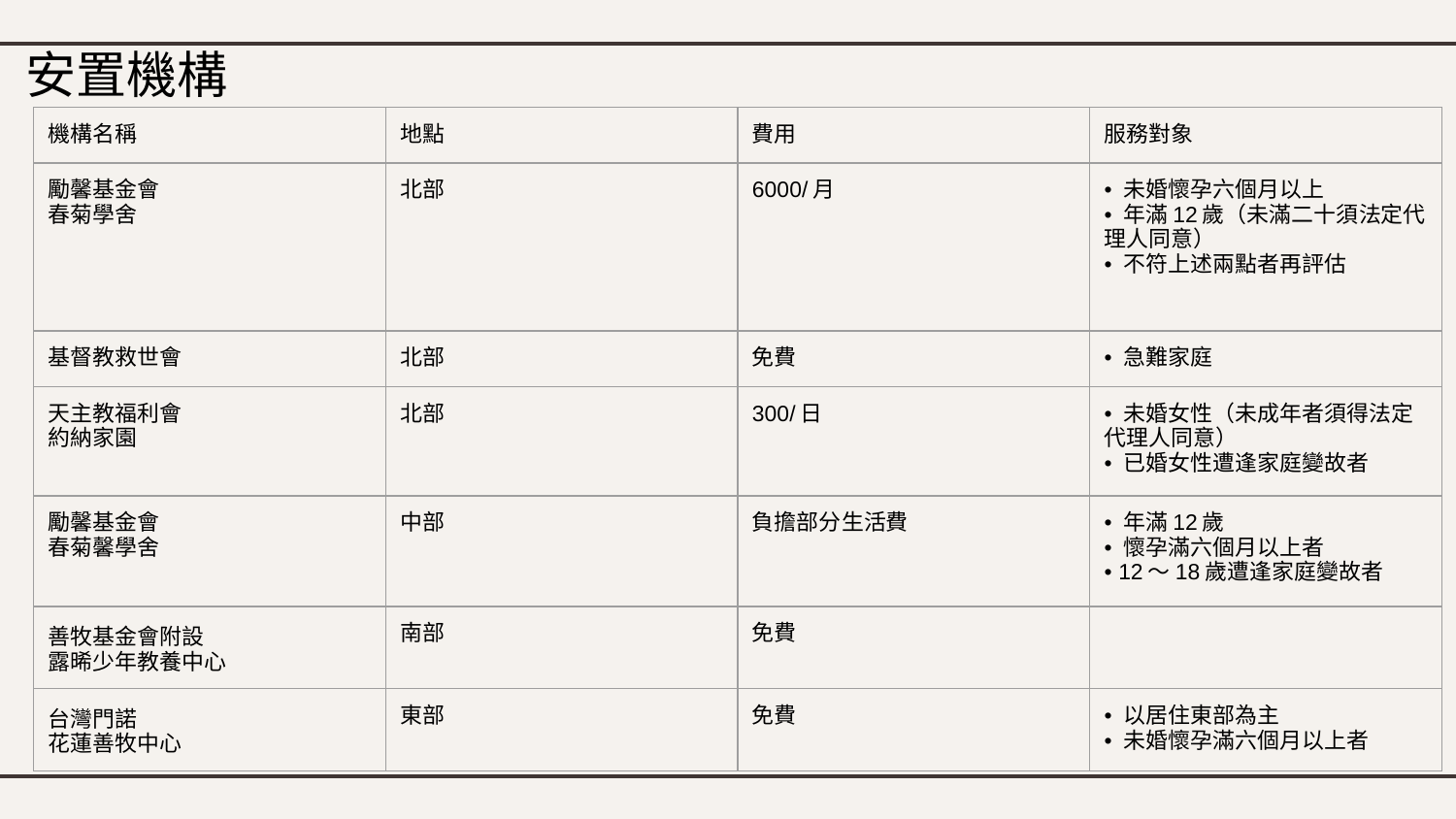

安置機構
| 機構名稱 | 地點 | 費用 | 服務對象 |
| --- | --- | --- | --- |
| 勵馨基金會 春菊學舍 | 北部 | 6000/月 | • 未婚懷孕六個月以上 • 年滿12歲（未滿二十須法定代理人同意） • 不符上述兩點者再評估 |
| 基督教救世會 | 北部 | 免費 | • 急難家庭 |
| 天主教福利會 約納家園 | 北部 | 300/日 | • 未婚女性（未成年者須得法定代理人同意） • 已婚女性遭逢家庭變故者 |
| 勵馨基金會 春菊馨學舍 | 中部 | 負擔部分生活費 | • 年滿12歲 • 懷孕滿六個月以上者 • 12～18歲遭逢家庭變故者 |
| 善牧基金會附設 露晞少年教養中心 | 南部 | 免費 |  |
| 台灣門諾 花蓮善牧中心 | 東部 | 免費 | • 以居住東部為主 • 未婚懷孕滿六個月以上者 |